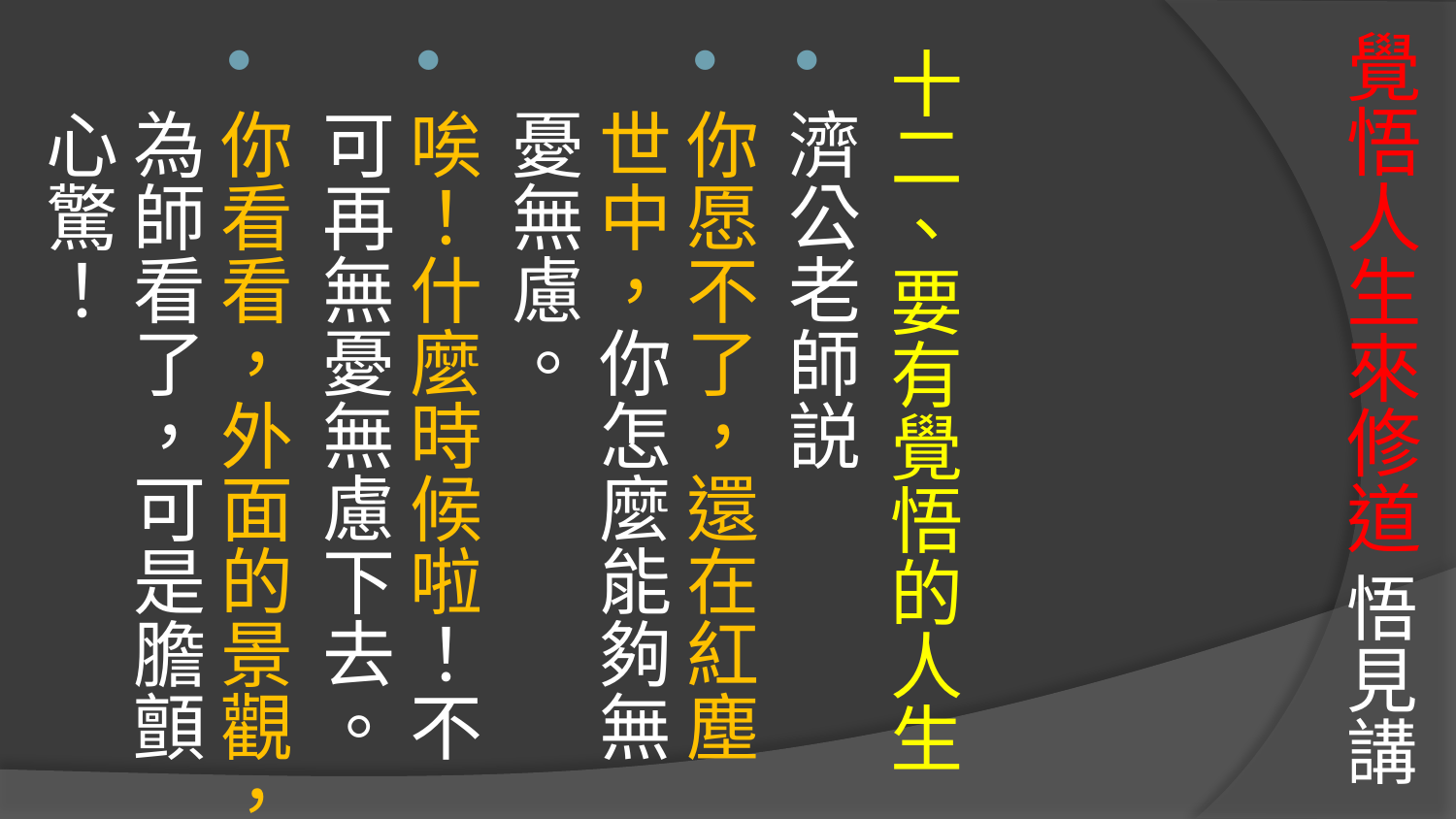

# 覺悟人生來修道 悟見講
十二、要有覺悟的人生
濟公老師説
你愿不了，還在紅塵世中，你怎麼能夠無憂無慮。
唉！什麼時候啦！不可再無憂無慮下去。
你看看，外面的景觀，為師看了，可是膽顫心驚！